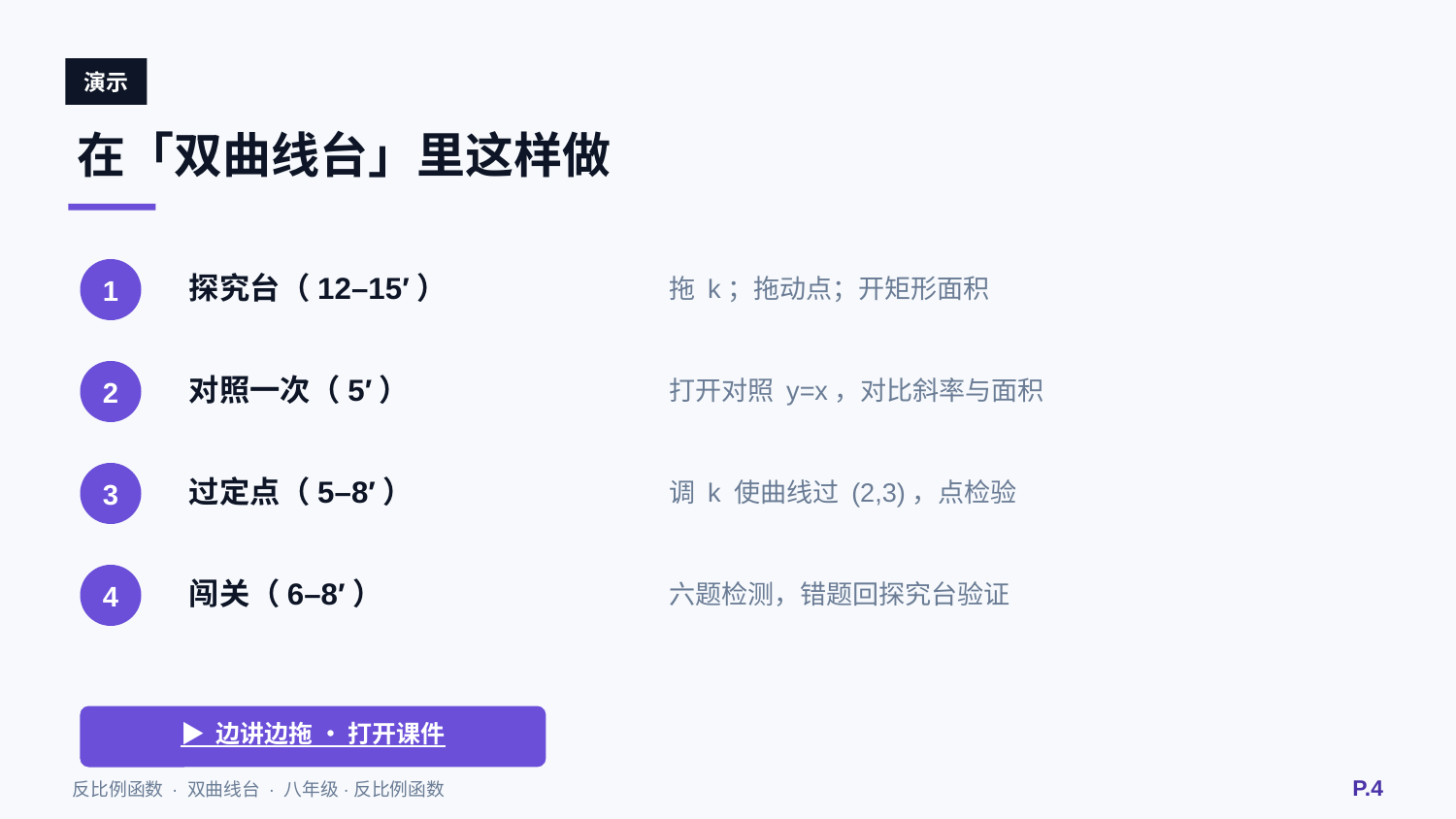

演示

在「双曲线台」里这样做

探究台（12–15′）
拖 k；拖动点；开矩形面积

1
对照一次（5′）
打开对照 y=x，对比斜率与面积

2
过定点（5–8′）
调 k 使曲线过 (2,3)，点检验

3
闯关（6–8′）
六题检测，错题回探究台验证

4
▶  边讲边拖 · 打开课件

P.4
反比例函数 · 双曲线台 · 八年级·反比例函数